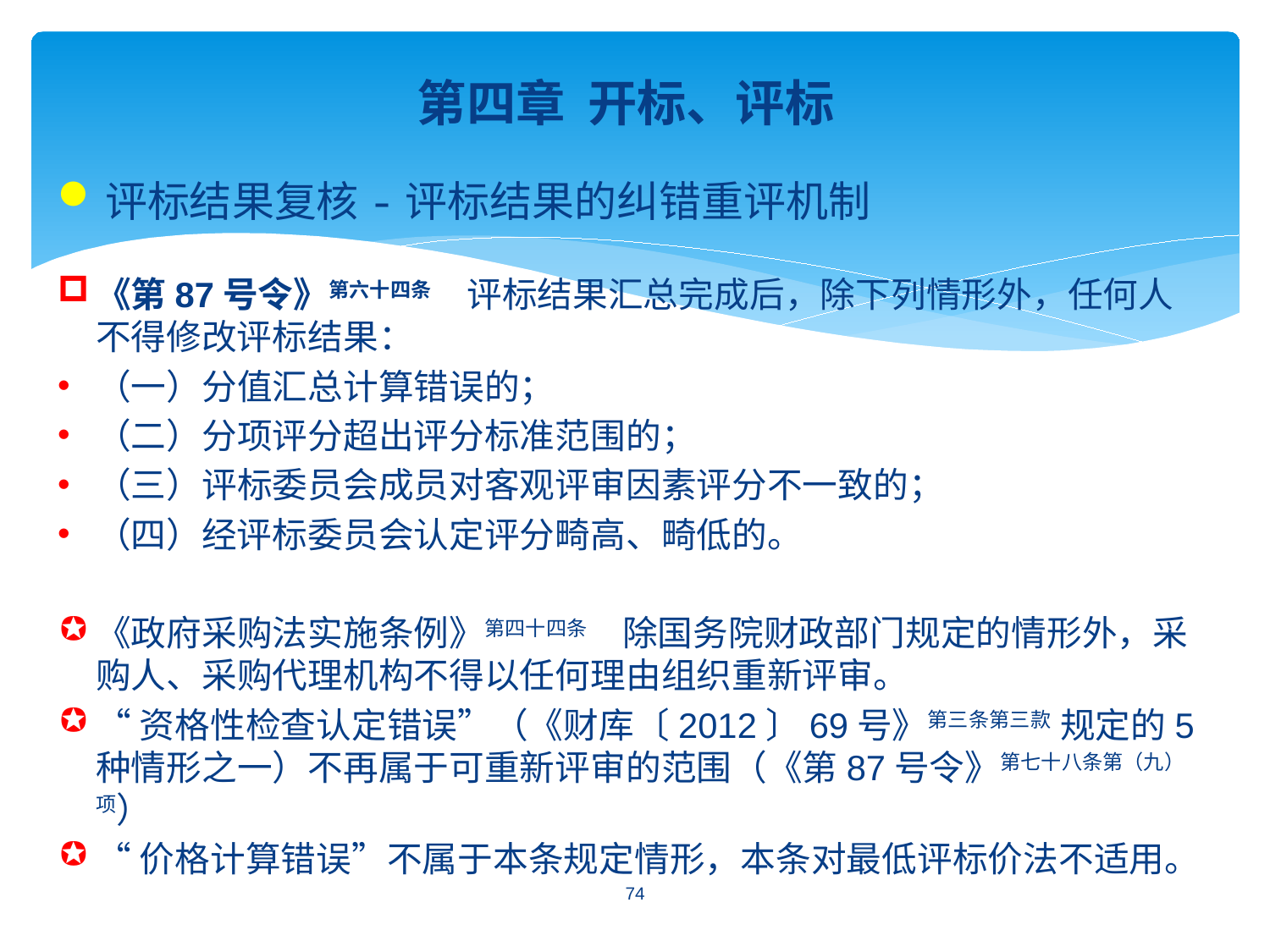

第四章  开标、评标
评标结果复核-评标结果的纠错重评机制
《第87号令》第六十四条　评标结果汇总完成后，除下列情形外，任何人不得修改评标结果：
（一）分值汇总计算错误的；
（二）分项评分超出评分标准范围的；
（三）评标委员会成员对客观评审因素评分不一致的；
（四）经评标委员会认定评分畸高、畸低的。

《政府采购法实施条例》第四十四条　除国务院财政部门规定的情形外，采购人、采购代理机构不得以任何理由组织重新评审。
“资格性检查认定错误”（《财库〔2012〕69号》第三条第三款  规定的5种情形之一）不再属于可重新评审的范围（《第87号令》第七十八条第（九）项）
“价格计算错误”不属于本条规定情形，本条对最低评标价法不适用。
74